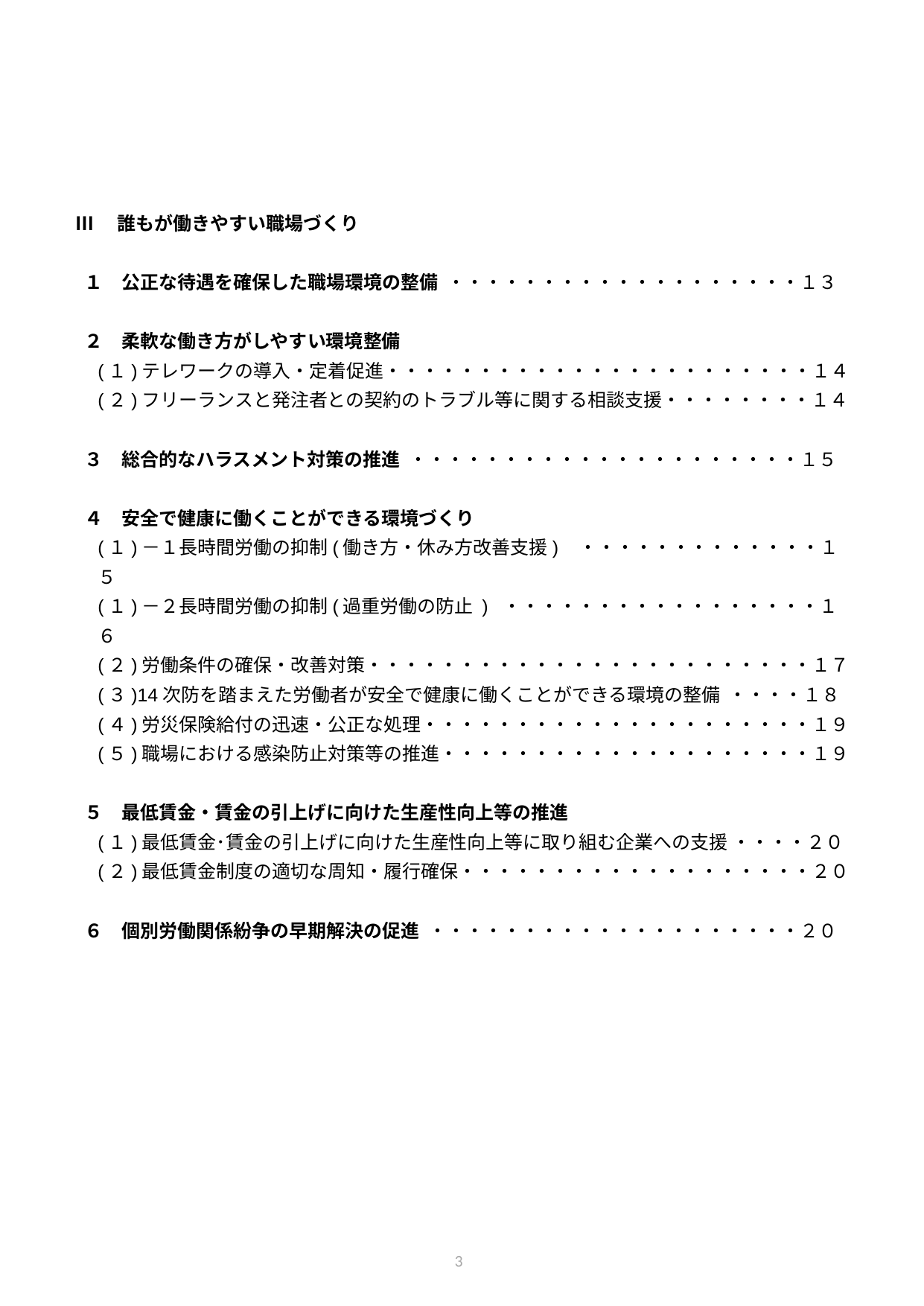

Ⅲ　誰もが働きやすい職場づくり

１　公正な待遇を確保した職場環境の整備  ・・・・・・・・・・・・・・・・・・・１３

２　柔軟な働き方がしやすい環境整備
(１)テレワークの導入・定着促進・・・・・・・・・・・・・・・・・・・・・・・１４
(２)フリーランスと発注者との契約のトラブル等に関する相談支援・・・・・・・・１４

３　総合的なハラスメント対策の推進  ・・・・・・・・・・・・・・・・・・・・・１５

４　安全で健康に働くことができる環境づくり
(１)－１長時間労働の抑制(働き方・休み方改善支援)   ・・・・・・・・・・・・・１５
(１)－２長時間労働の抑制(過重労働の防止 )  ・・・・・・・・・・・・・・・・・１６
(２)労働条件の確保・改善対策・・・・・・・・・・・・・・・・・・・・・・・・１７
(３)14次防を踏まえた労働者が安全で健康に働くことができる環境の整備  ・・・・１８
(４)労災保険給付の迅速・公正な処理・・・・・・・・・・・・・・・・・・・・・１９(５)職場における感染防止対策等の推進・・・・・・・・・・・・・・・・・・・・１９

５　最低賃金・賃金の引上げに向けた生産性向上等の推進
(１)最低賃金･賃金の引上げに向けた生産性向上等に取り組む企業への支援 ・・・・２０
(２)最低賃金制度の適切な周知・履行確保・・・・・・・・・・・・・・・・・・・２０

６　個別労働関係紛争の早期解決の促進  ・・・・・・・・・・・・・・・・・・・・２０

3